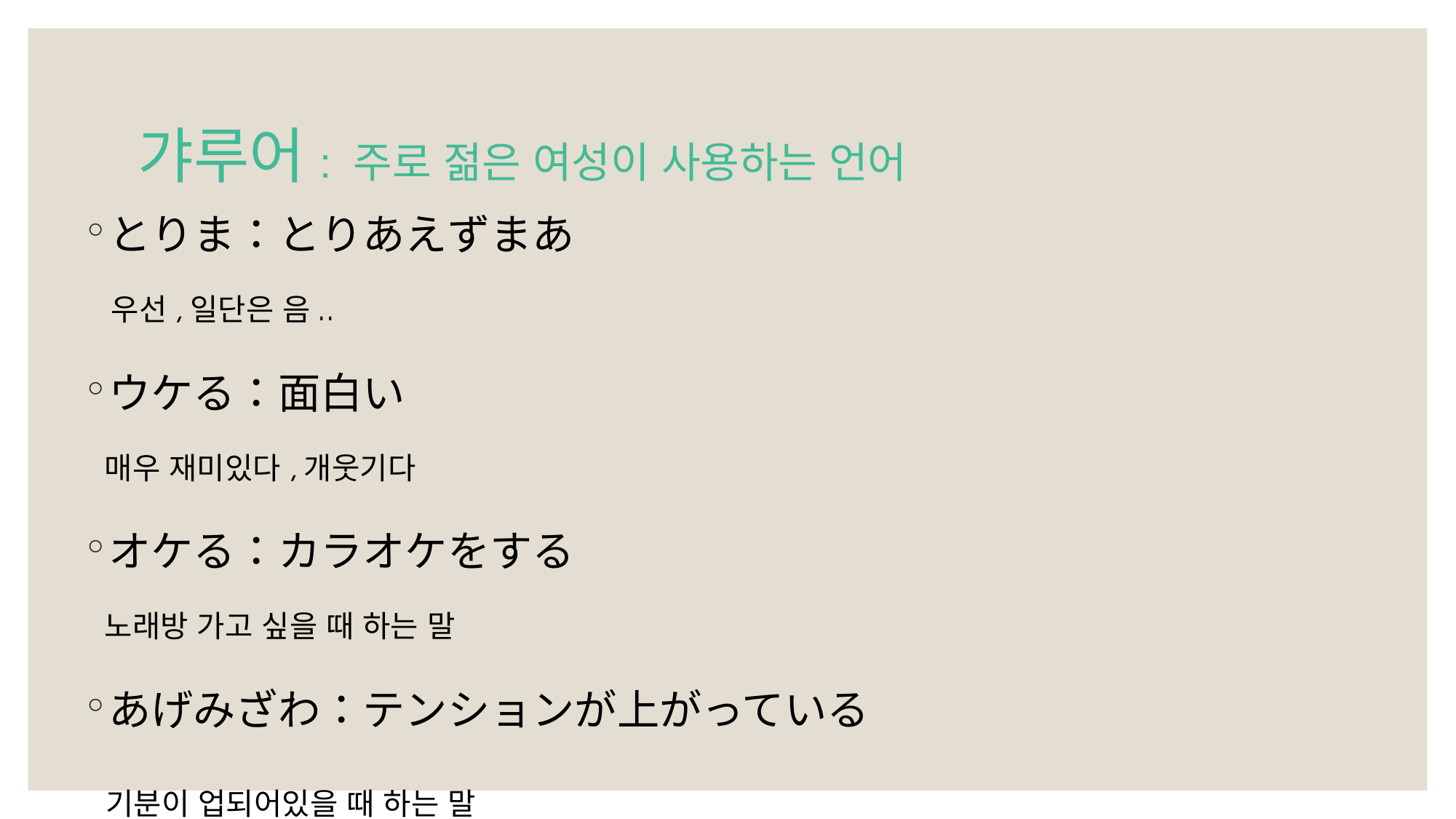

# 갸루어: 주로 젊은 여성이 사용하는 언어
とりま：とりあえずまあ
   우선,일단은 음..
ウケる：面白い
  매우 재미있다,개웃기다
オケる：カラオケをする
  노래방 가고 싶을 때 하는 말
あげみざわ：テンションが上がっている
 기분이 업되어있을 때 하는 말